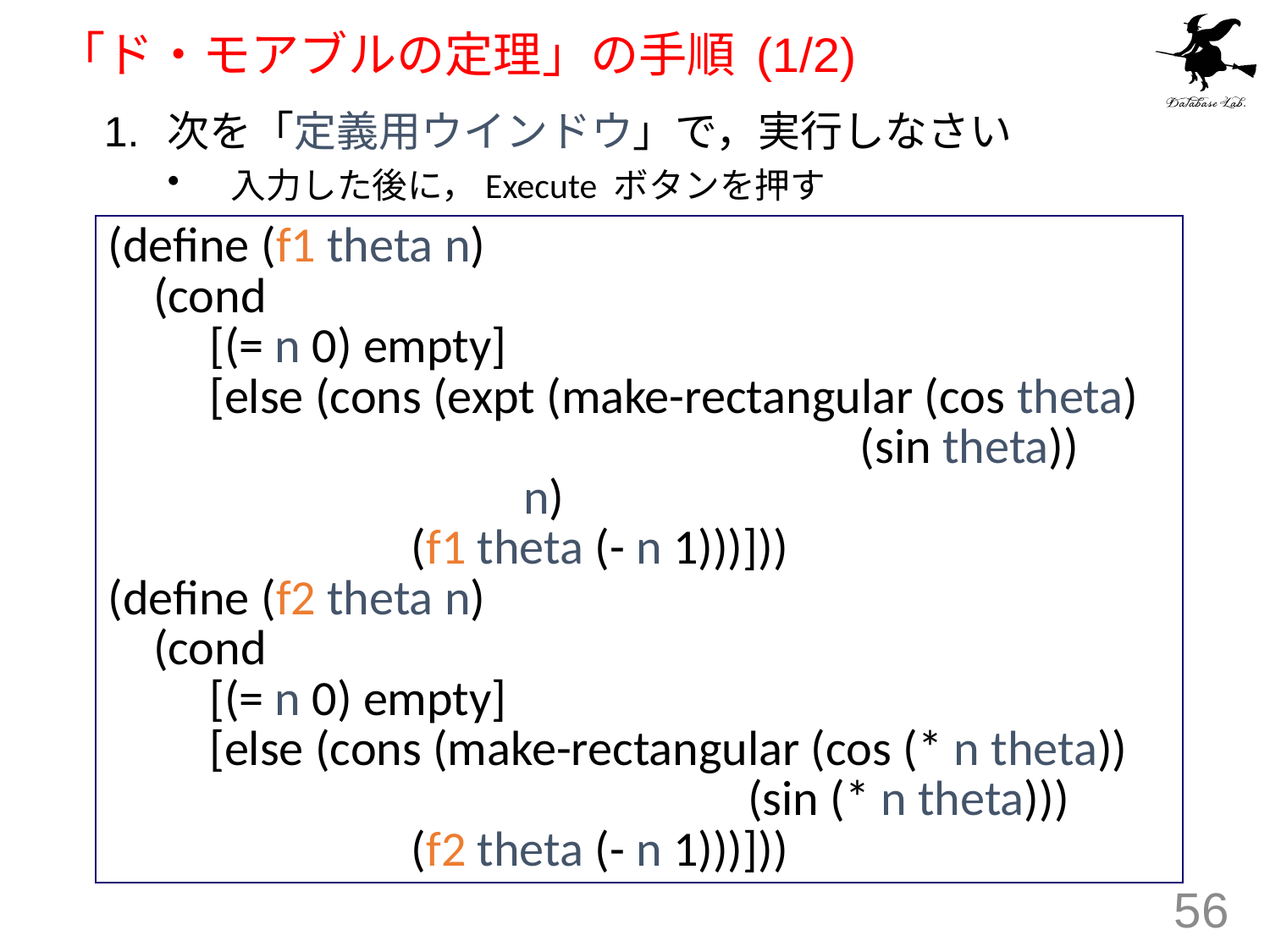

# 「ド・モアブルの定理」の手順 (1/2)
次を「定義用ウインドウ」で，実行しなさい
入力した後に，Execute ボタンを押す
(define (f1 theta n)
    (cond
         [(= n 0) empty]
         [else (cons (expt (make-rectangular (cos theta)
                                                                   (sin theta))
                                     n)
                           (f1 theta (- n 1)))]))
(define (f2 theta n)
    (cond
         [(= n 0) empty]
         [else (cons (make-rectangular (cos (* n theta))
                                                         (sin (* n theta)))
                           (f2 theta (- n 1)))]))
56